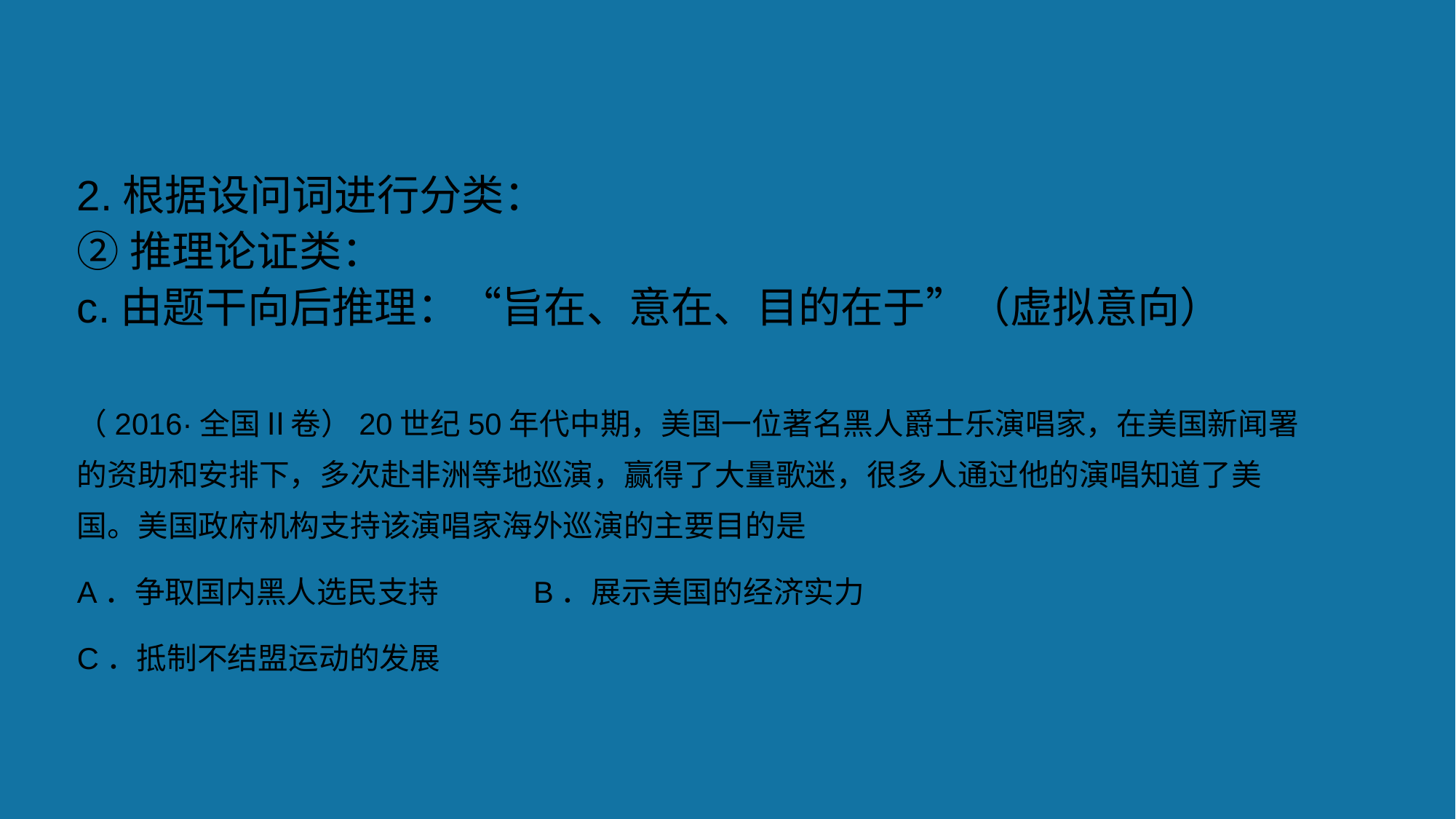

四、注重方法培养，提升解题能力
2.根据设问词进行分类：
②推理论证类：
c.由题干向后推理：“旨在、意在、目的在于”（虚拟意向）

（2016·全国Ⅱ卷）20世纪50年代中期，美国一位著名黑人爵士乐演唱家，在美国新闻署的资助和安排下，多次赴非洲等地巡演，赢得了大量歌迷，很多人通过他的演唱知道了美国。美国政府机构支持该演唱家海外巡演的主要目的是
A．争取国内黑人选民支持             B．展示美国的经济实力
C．抵制不结盟运动的发展             D．与苏联争夺中间地带